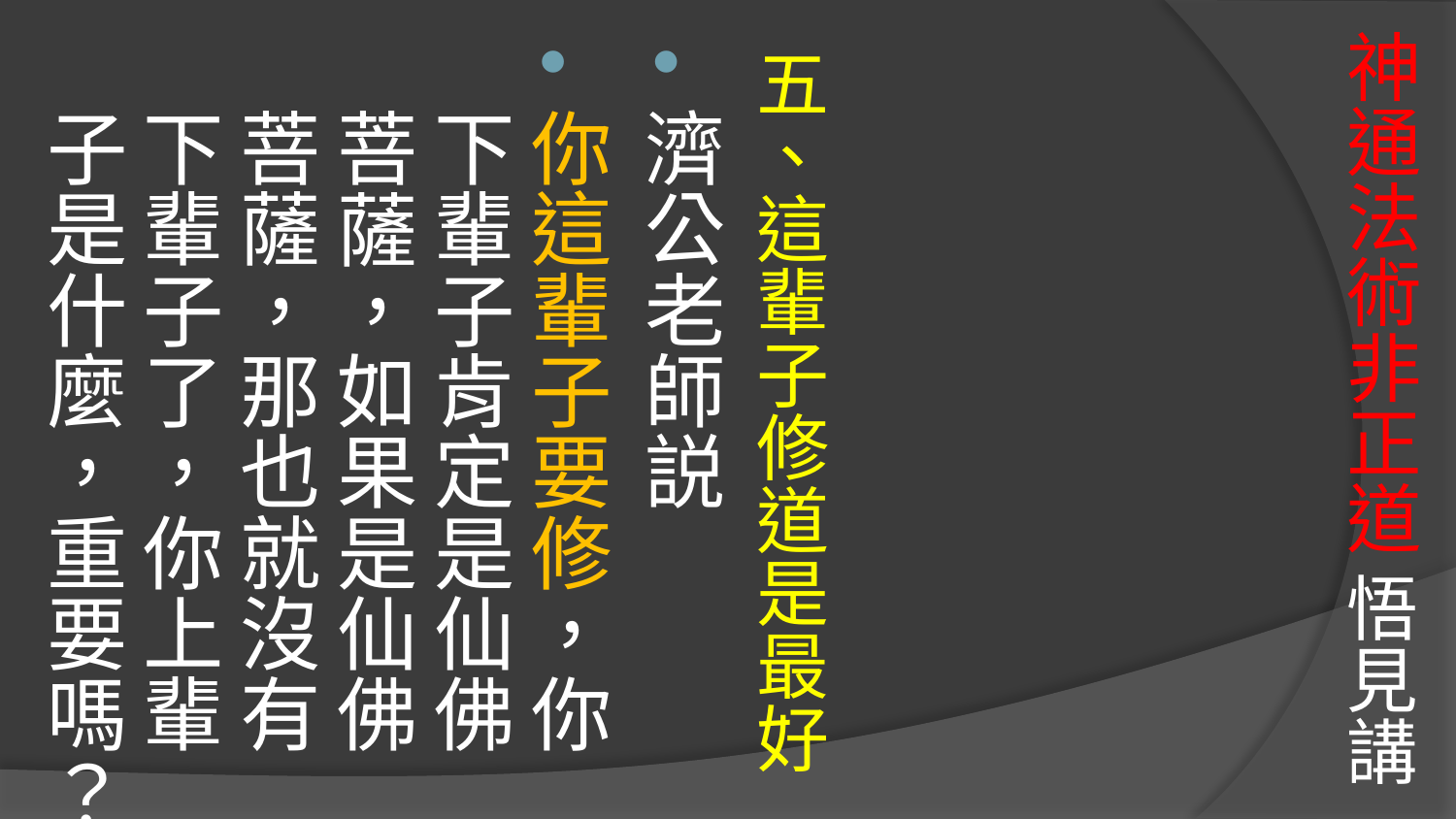

# 神通法術非正道 悟見講
五、這輩子修道是最好
濟公老師説
你這輩子要修，你下輩子肯定是仙佛菩薩，如果是仙佛菩薩，那也就沒有下輩子了，你上輩子是什麼，重要嗎？